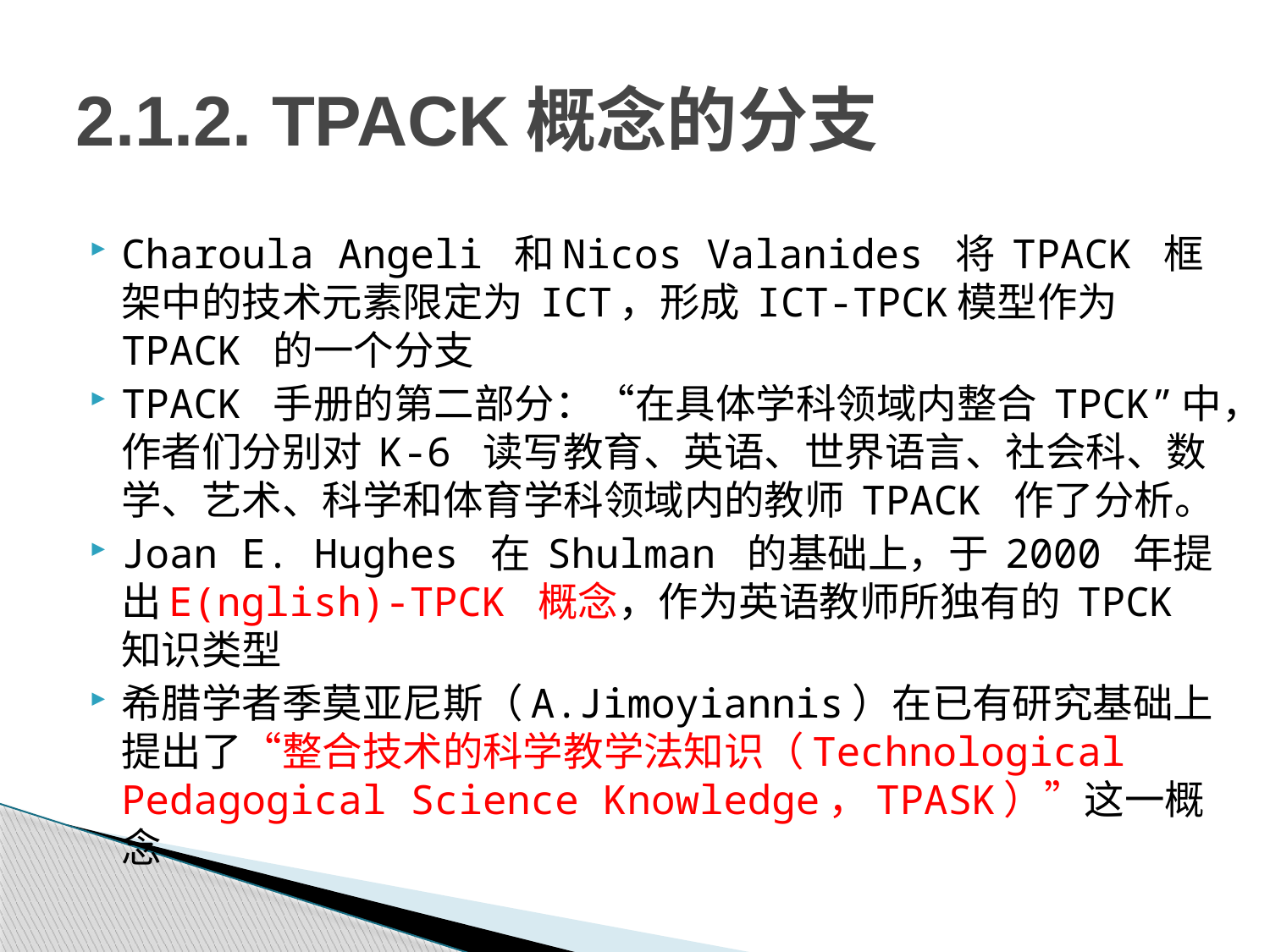

# 2.1.2. TPACK概念的分支
Charoula Angeli 和Nicos Valanides 将 TPACK 框架中的技术元素限定为 ICT，形成 ICT-TPCK模型作为 TPACK 的一个分支
TPACK 手册的第二部分：“在具体学科领域内整合 TPCK”中，作者们分别对 K-6 读写教育、英语、世界语言、社会科、数学、艺术、科学和体育学科领域内的教师 TPACK 作了分析。
Joan E. Hughes 在 Shulman 的基础上，于 2000 年提出E(nglish)-TPCK 概念，作为英语教师所独有的 TPCK 知识类型
希腊学者季莫亚尼斯（A.Jimoyiannis）在已有研究基础上提出了“整合技术的科学教学法知识（Technological Pedagogical Science Knowledge，TPASK）”这一概念